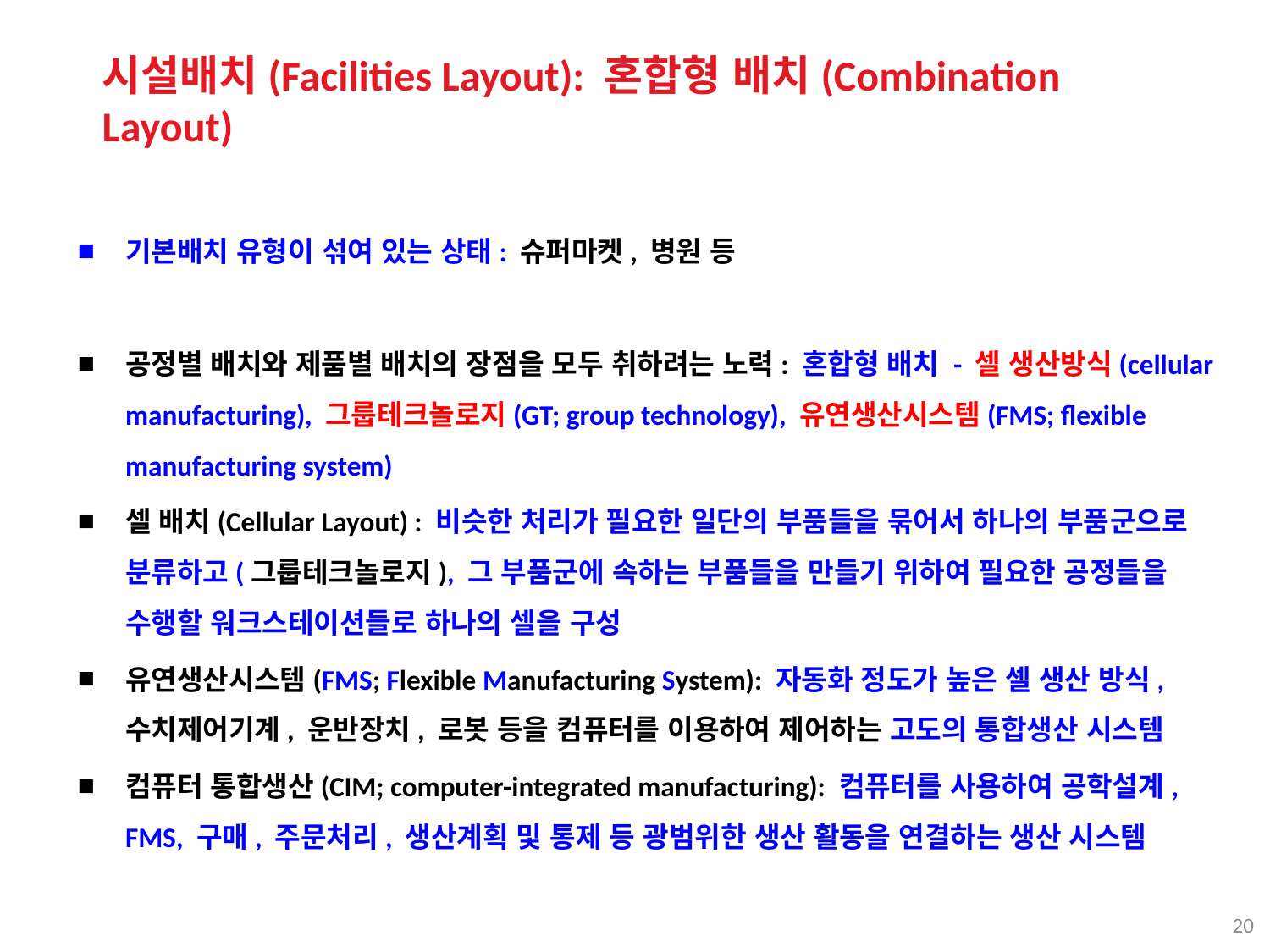

시설배치(Facilities Layout): 혼합형 배치(Combination Layout)
기본배치 유형이 섞여 있는 상태: 슈퍼마켓, 병원 등

공정별 배치와 제품별 배치의 장점을 모두 취하려는 노력: 혼합형 배치 - 셀 생산방식(cellular manufacturing), 그룹테크놀로지(GT; group technology), 유연생산시스템(FMS; flexible manufacturing system)
셀 배치(Cellular Layout) : 비슷한 처리가 필요한 일단의 부품들을 묶어서 하나의 부품군으로 분류하고(그룹테크놀로지), 그 부품군에 속하는 부품들을 만들기 위하여 필요한 공정들을 수행할 워크스테이션들로 하나의 셀을 구성
유연생산시스템(FMS; Flexible Manufacturing System): 자동화 정도가 높은 셀 생산 방식, 수치제어기계, 운반장치, 로봇 등을 컴퓨터를 이용하여 제어하는 고도의 통합생산 시스템
컴퓨터 통합생산(CIM; computer-integrated manufacturing): 컴퓨터를 사용하여 공학설계, FMS, 구매, 주문처리, 생산계획 및 통제 등 광범위한 생산 활동을 연결하는 생산 시스템

20